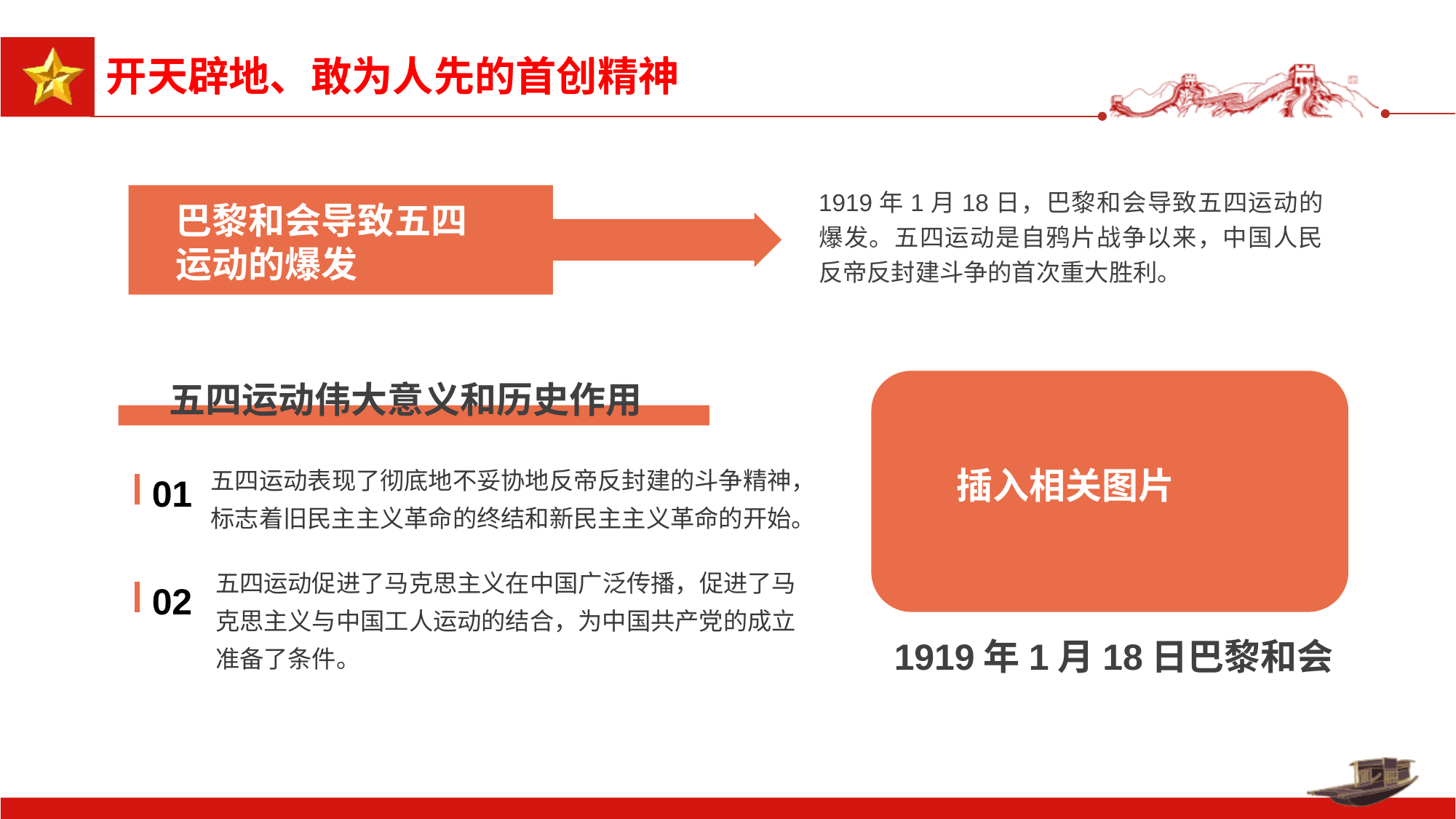

1919年1月18日，巴黎和会导致五四运动的爆发。五四运动是自鸦片战争以来，中国人民反帝反封建斗争的首次重大胜利。

巴黎和会导致五四运动的爆发

插入相关图片
1919年1月18日巴黎和会
五四运动伟大意义和历史作用

五四运动表现了彻底地不妥协地反帝反封建的斗争精神，标志着旧民主主义革命的终结和新民主主义革命的开始。
01
五四运动促进了马克思主义在中国广泛传播，促进了马克思主义与中国工人运动的结合，为中国共产党的成立准备了条件。
02